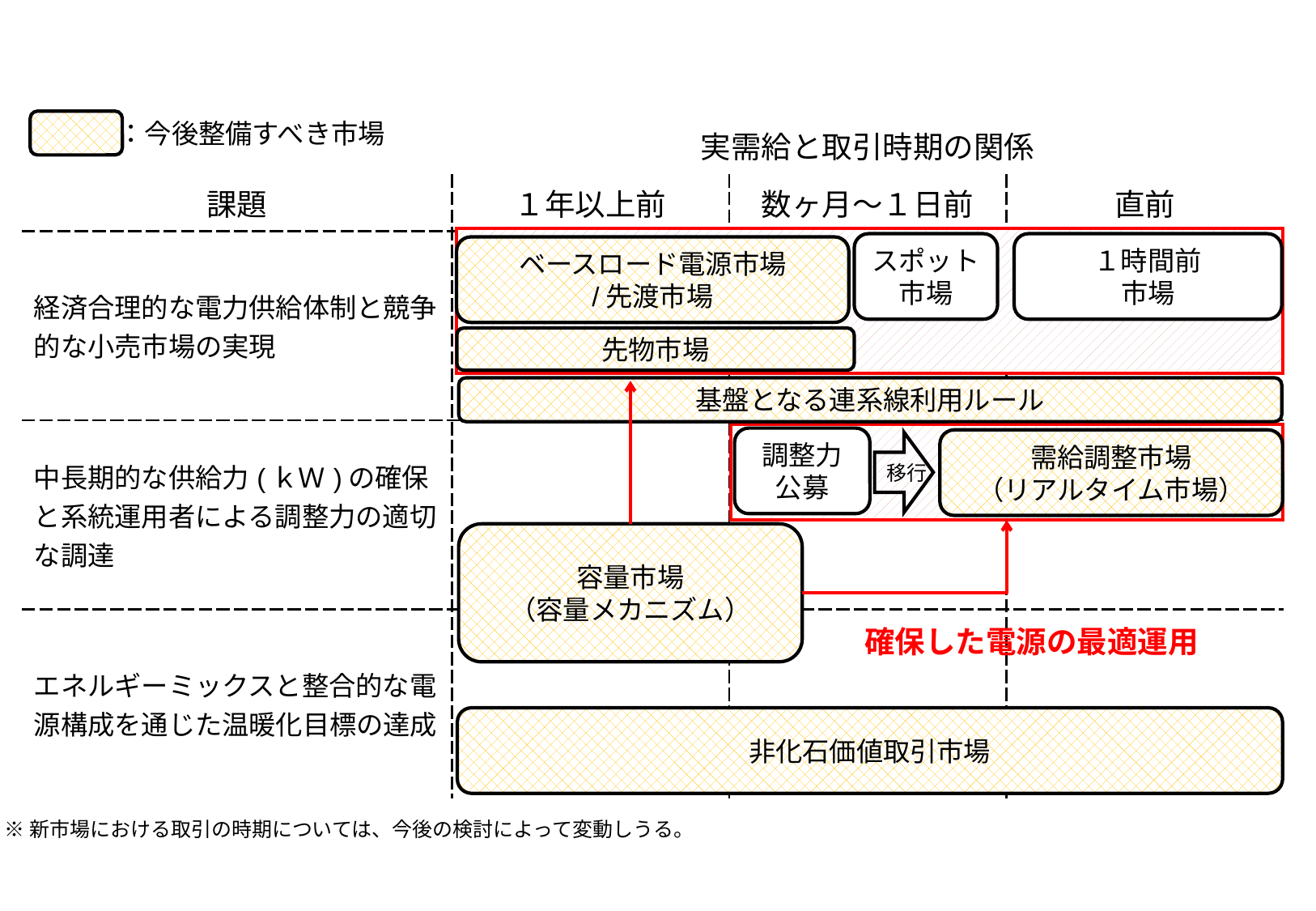

：今後整備すべき市場
|  | 実需給と取引時期の関係 |  |  |
| --- | --- | --- | --- |
| 課題 | １年以上前 | 数ヶ月～１日前 | 直前 |
| 経済合理的な電力供給体制と競争的な小売市場の実現 |  |  |  |
| 中長期的な供給力(ｋＷ)の確保と系統運用者による調整力の適切な調達 |  |  |  |
| エネルギーミックスと整合的な電源構成を通じた温暖化目標の達成 |  |  |  |

スポット
市場
１時間前
市場
ベースロード電源市場
/先渡市場
先物市場
基盤となる連系線利用ルール

調整力
公募
需給調整市場
（リアルタイム市場）
移行
容量市場
（容量メカニズム）
確保した電源の最適運用
非化石価値取引市場
※新市場における取引の時期については、今後の検討によって変動しうる。